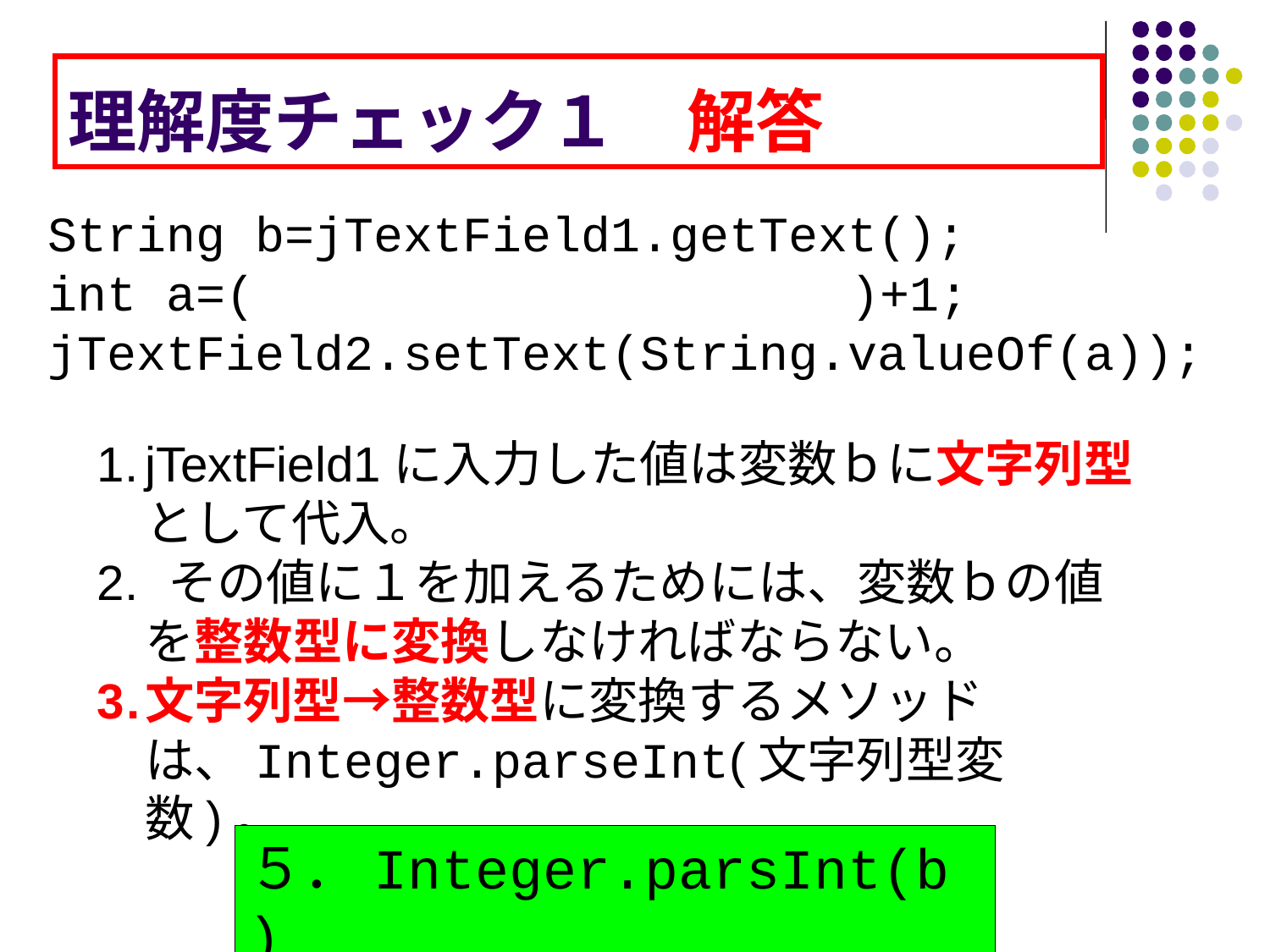

# 理解度チェック１　解答
String b=jTextField1.getText();
int a=( 　　　　　　　　　　　)+1;
jTextField2.setText(String.valueOf(a));
jTextField1に入力した値は変数ｂに文字列型として代入。
 その値に１を加えるためには、変数ｂの値を整数型に変換しなければならない。
文字列型→整数型に変換するメソッドは、Integer.parseInt(文字列型変数)。
５．Integer.parsInt(b)